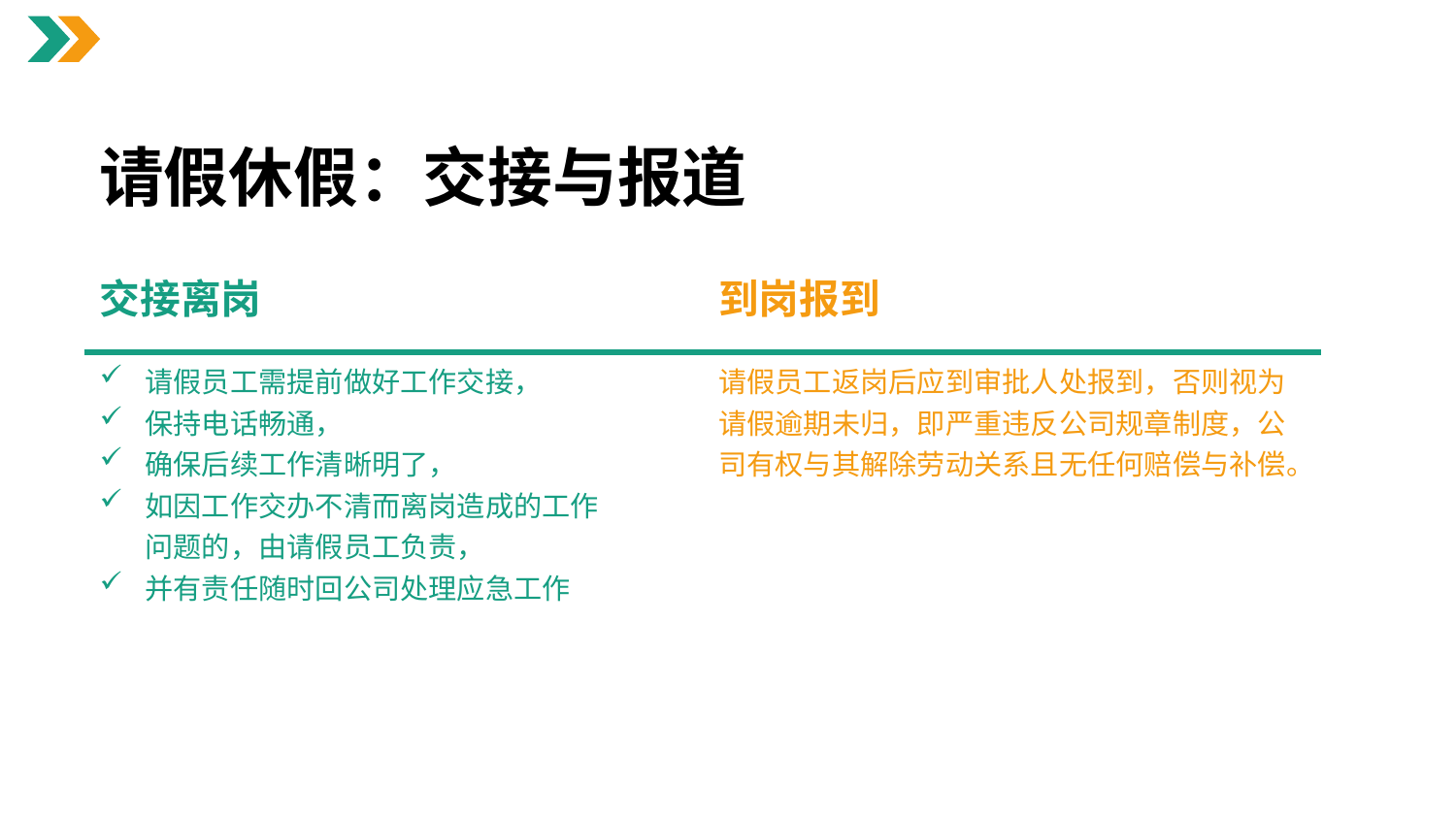

请假休假：交接与报道
| 交接离岗 |  | 到岗报到 |
| --- | --- | --- |
| 请假员工需提前做好工作交接， 保持电话畅通， 确保后续工作清晰明了， 如因工作交办不清而离岗造成的工作问题的，由请假员工负责， 并有责任随时回公司处理应急工作 |  | 请假员工返岗后应到审批人处报到，否则视为请假逾期未归，即严重违反公司规章制度，公司有权与其解除劳动关系且无任何赔偿与补偿。 |